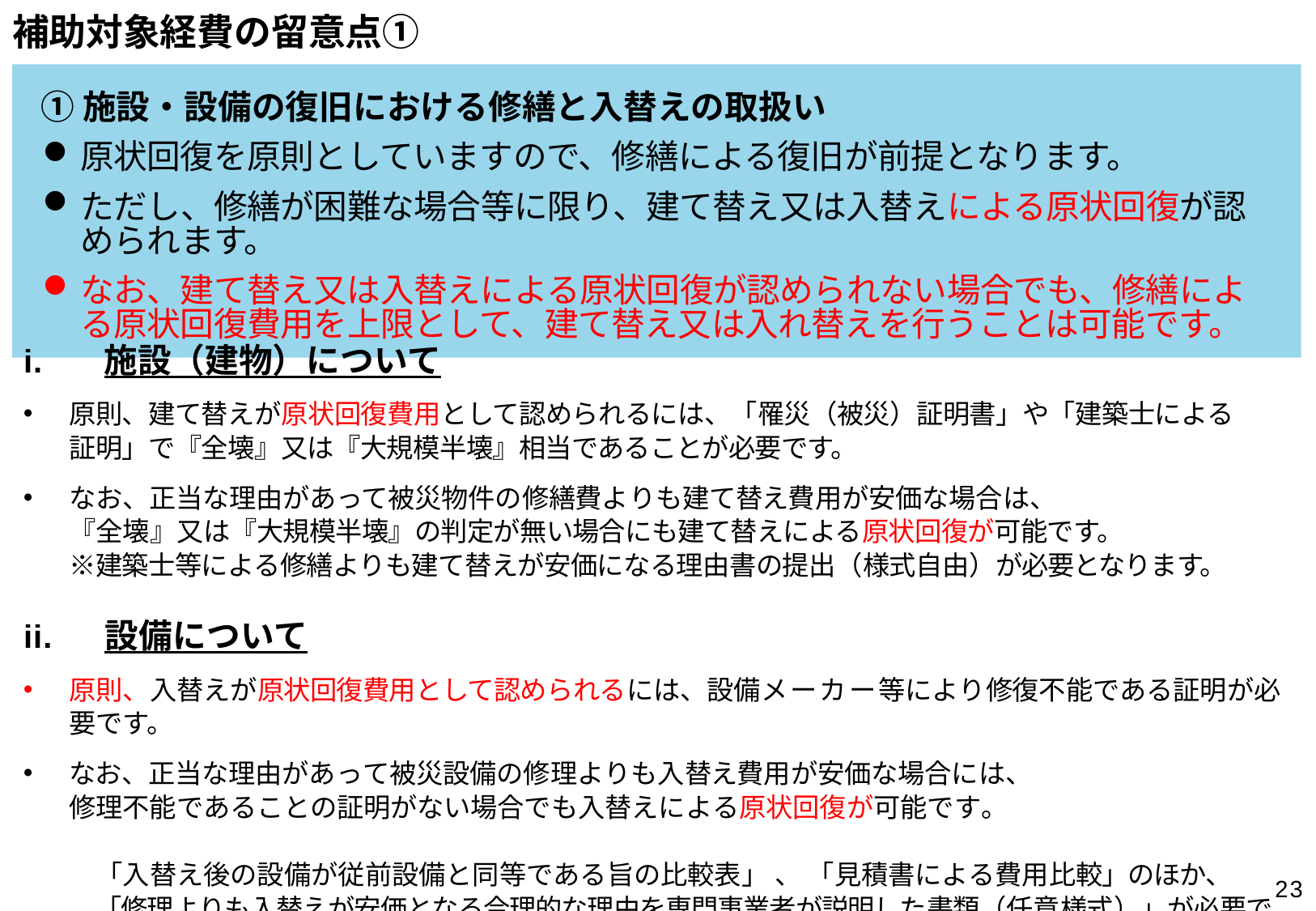

補助対象経費の留意点➀
①施設・設備の復旧における修繕と入替えの取扱い
原状回復を原則としていますので、修繕による復旧が前提となります。
ただし、修繕が困難な場合等に限り、建て替え又は入替えによる原状回復が認められます。
なお、建て替え又は入替えによる原状回復が認められない場合でも、修繕による原状回復費用を上限として、建て替え又は入れ替えを行うことは可能です。
施設（建物）について
原則、建て替えが原状回復費用として認められるには、「罹災（被災）証明書」や「建築士による証明」で『全壊』又は『大規模半壊』相当であることが必要です。
なお、正当な理由があって被災物件の修繕費よりも建て替え費用が安価な場合は、
『全壊』又は『大規模半壊』の判定が無い場合にも建て替えによる原状回復が可能です。
※建築士等による修繕よりも建て替えが安価になる理由書の提出（様式自由）が必要となります。
設備について
原則、入替えが原状回復費用として認められるには、設備メーカー等により修復不能である証明が必要です。
なお、正当な理由があって被災設備の修理よりも入替え費用が安価な場合には、
修理不能であることの証明がない場合でも入替えによる原状回復が可能です。
　「入替え後の設備が従前設備と同等である旨の比較表」 、 「見積書による費用比較」のほか、
　「修理よりも入替えが安価となる合理的な理由を専門事業者が説明した書類（任意様式）」が必要です。
23